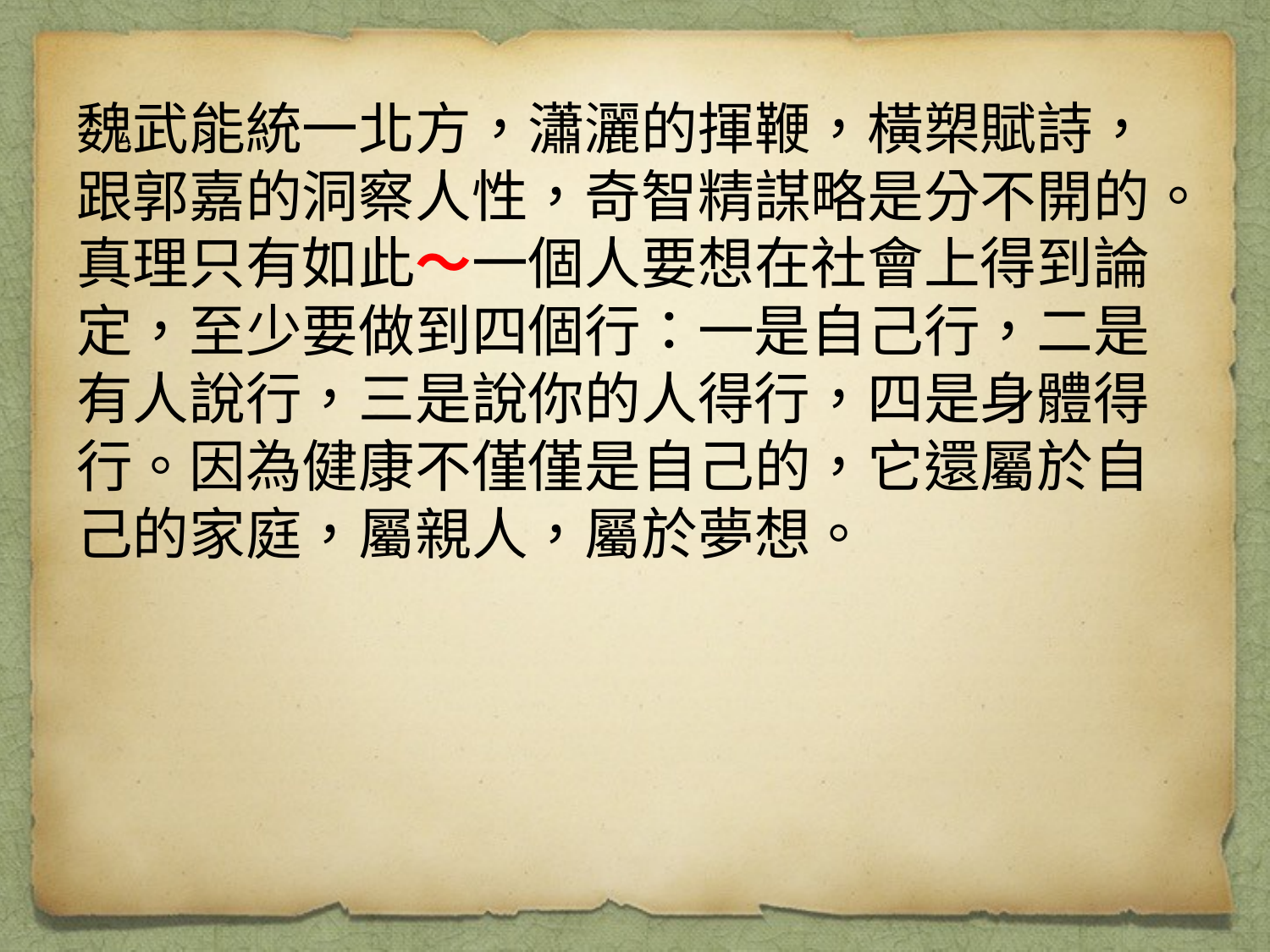

#
魏武能統一北方，瀟灑的揮鞭，橫槊賦詩，跟郭嘉的洞察人性，奇智精謀略是分不開的。真理只有如此～一個人要想在社會上得到論定，至少要做到四個行：一是自己行，二是有人說行，三是說你的人得行，四是身體得行。因為健康不僅僅是自己的，它還屬於自己的家庭，屬親人，屬於夢想。